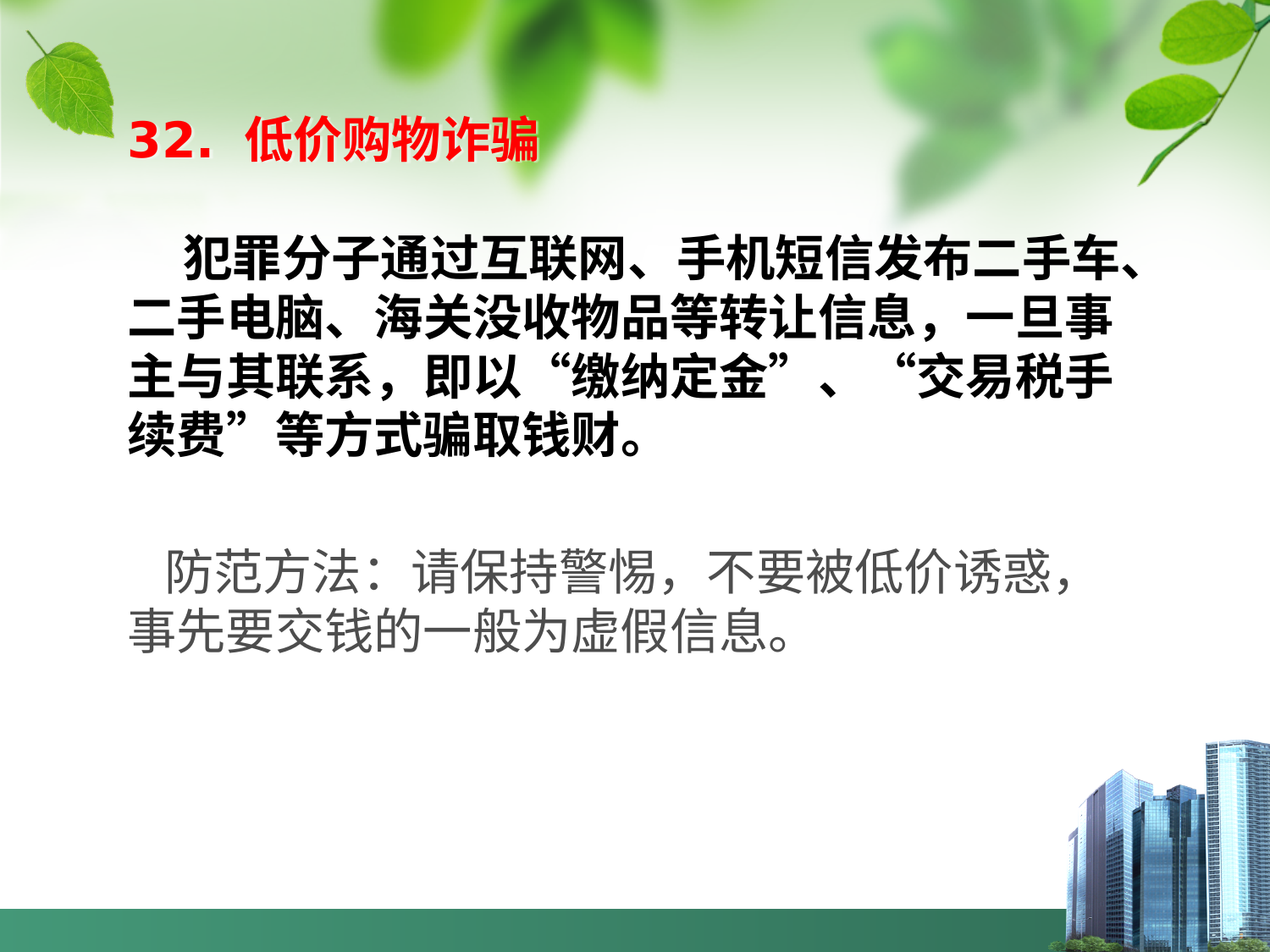

# 32. 低价购物诈骗 犯罪分子通过互联网、手机短信发布二手车、二手电脑、海关没收物品等转让信息，一旦事主与其联系，即以“缴纳定金”、“交易税手续费”等方式骗取钱财。
1
防范方法：请保持警惕，不要被低价诱惑，事先要交钱的一般为虚假信息。